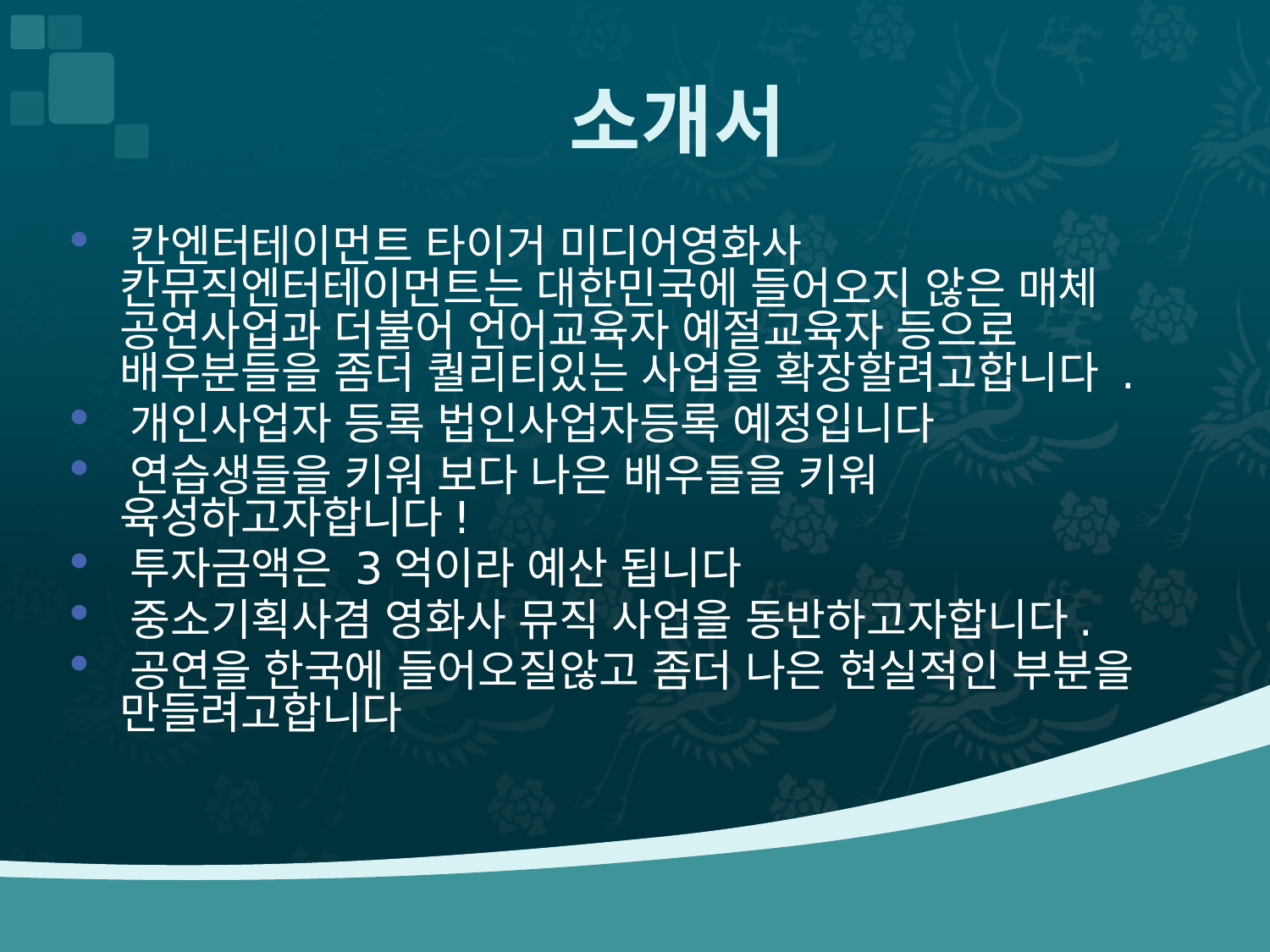

# 소개서
⁠칸엔터테이먼트 타이거 미디어영화사 칸뮤직엔터테이먼트는 대한민국에 들어오지 않은 매체 공연사업과 더불어 언어교육자 예절교육자 등으로 배우분들을 좀더 퀄리티있는 사업을 확장할려고합니다 .
⁠개인사업자 등록 법인사업자등록 예정입니다
⁠연습생들을 키워 보다 나은 배우들을 키워 육성하고자합니다!
⁠투자금액은 3억이라 예산 됩니다
⁠중소기획사겸 영화사 뮤직 사업을 동반하고자합니다.
⁠공연을 한국에 들어오질않고 좀더 나은 현실적인 부분을 만들려고합니다